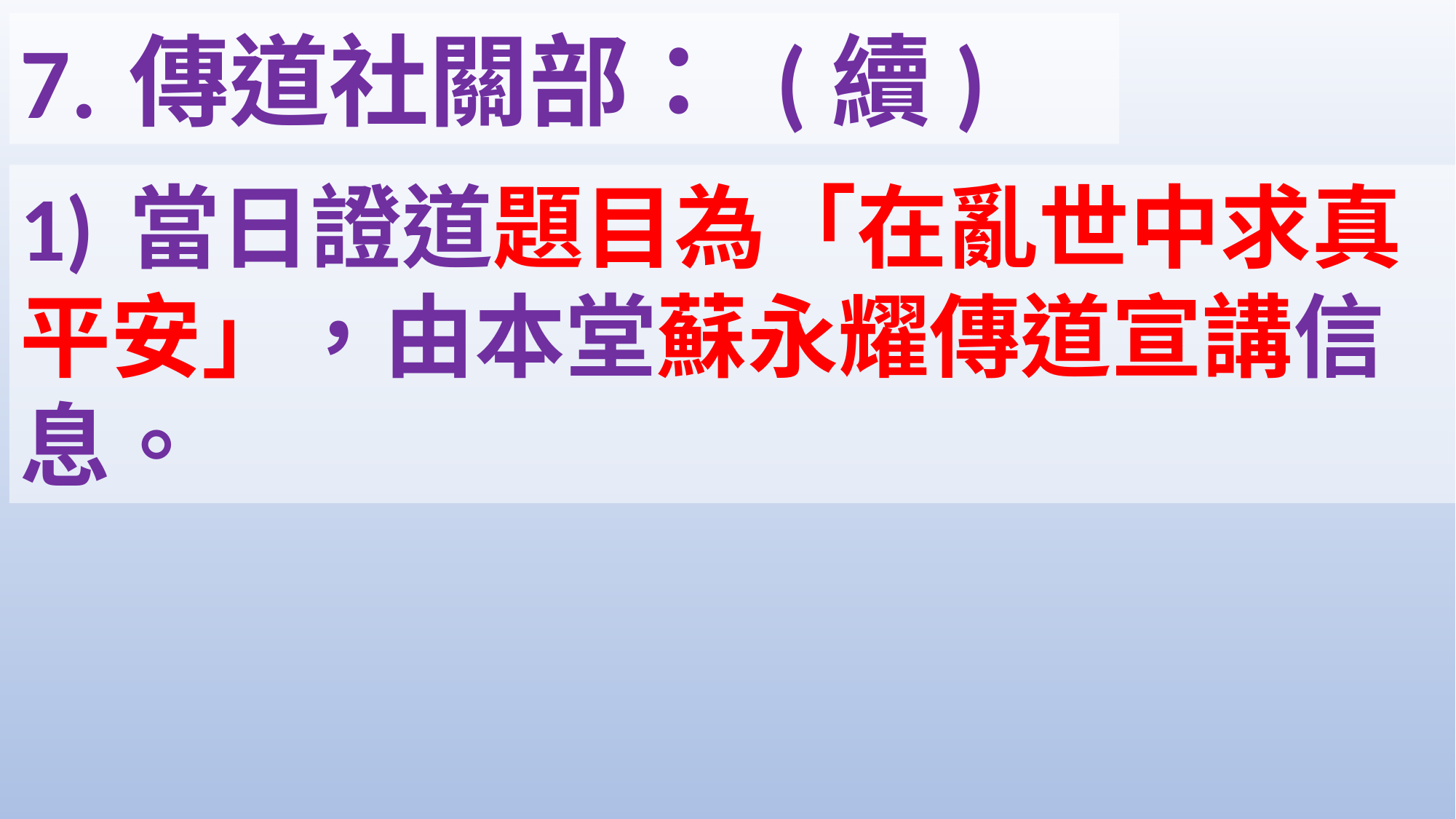

7.	傳道社關部： (續)
1)	當日證道題目為「在亂世中求真平安」，由本堂蘇永耀傳道宣講信息。